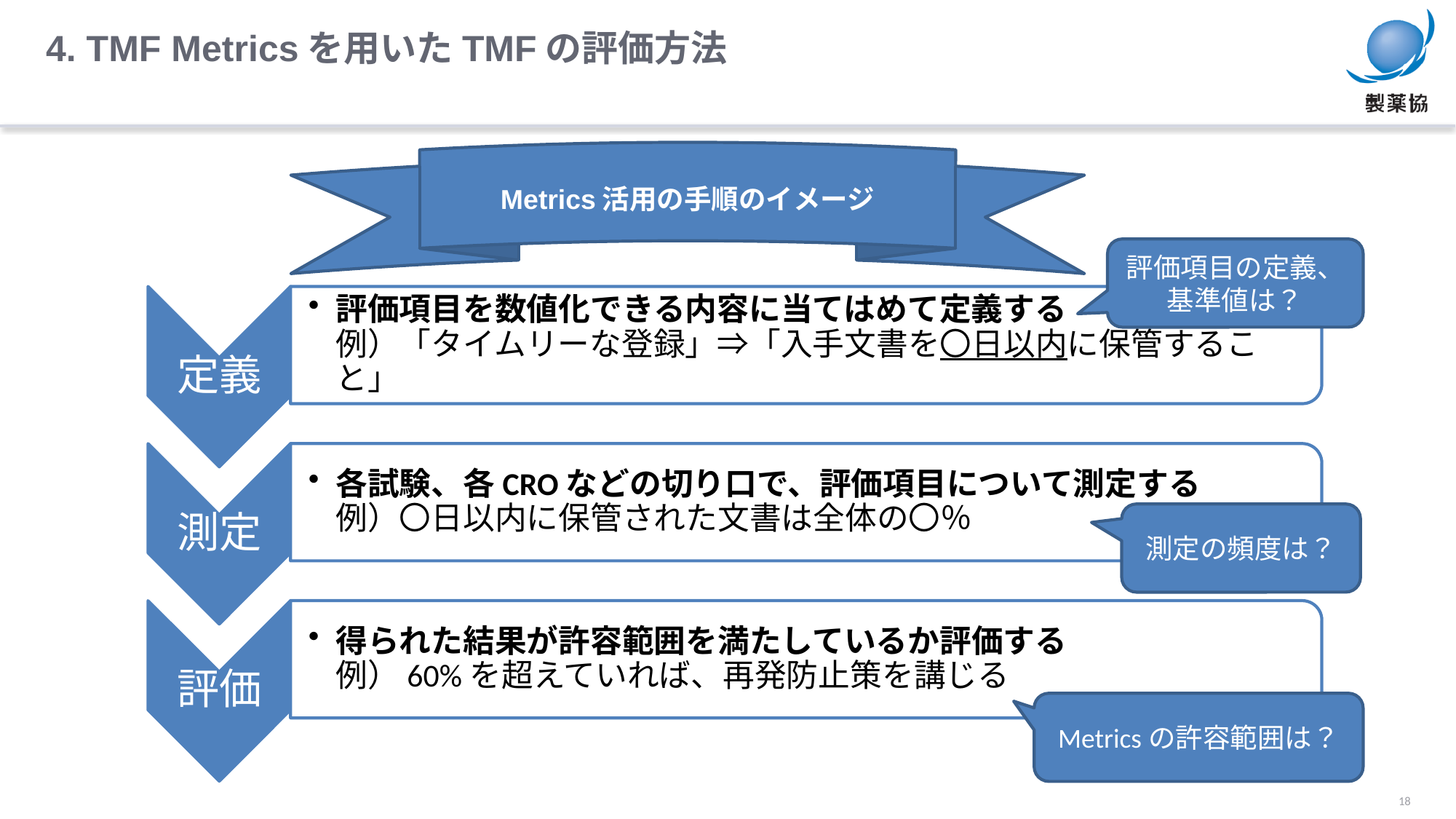

4. TMF Metricsを用いたTMFの評価方法
Metrics活用の手順のイメージ
評価項目の定義、基準値は？
定義
評価項目を数値化できる内容に当てはめて定義する
例）「タイムリーな登録」⇒「入手文書を〇日以内に保管すること」
測定
各試験、各CROなどの切り口で、評価項目について測定する
例）〇日以内に保管された文書は全体の〇％
評価
得られた結果が許容範囲を満たしているか評価する
例）60%を超えていれば、再発防止策を講じる
Metricsの許容範囲は？
測定の頻度は？
18